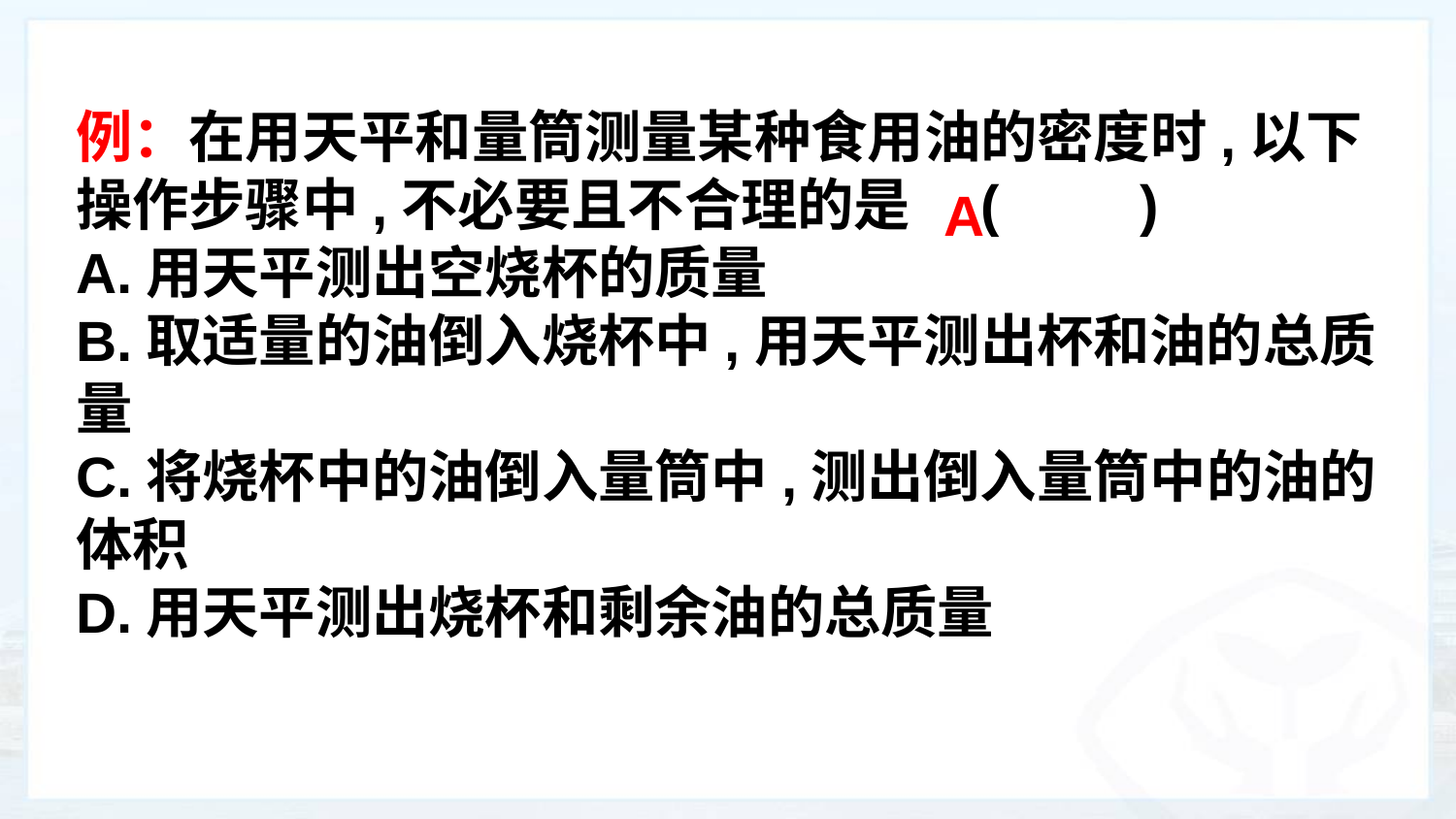

例：在用天平和量筒测量某种食用油的密度时,以下操作步骤中,不必要且不合理的是　(　　)
A.用天平测出空烧杯的质量
B.取适量的油倒入烧杯中,用天平测出杯和油的总质量
C.将烧杯中的油倒入量筒中,测出倒入量筒中的油的体积
D.用天平测出烧杯和剩余油的总质量
A